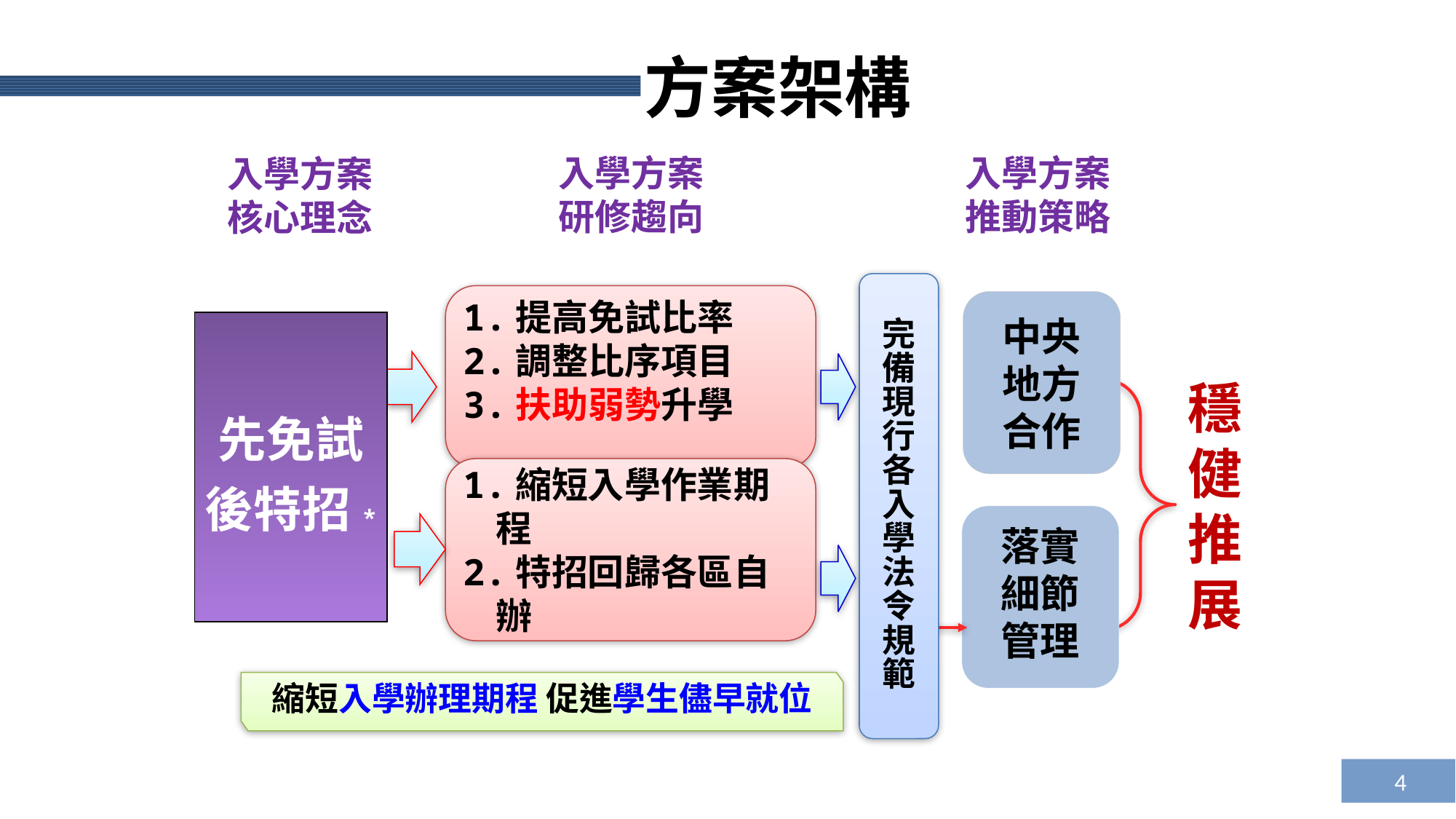

方案架構

入學方案
研修趨向
入學方案
推動策略
入學方案
核心理念
完備現行各入學法令規範
1.提高免試比率
2.調整比序項目
3.扶助弱勢升學
中央
地方
合作
落實
細節
管理
先免試
後特招*
穩健推展

1.縮短入學作業期程
2.特招回歸各區自辦

縮短入學辦理期程 促進學生儘早就位

4